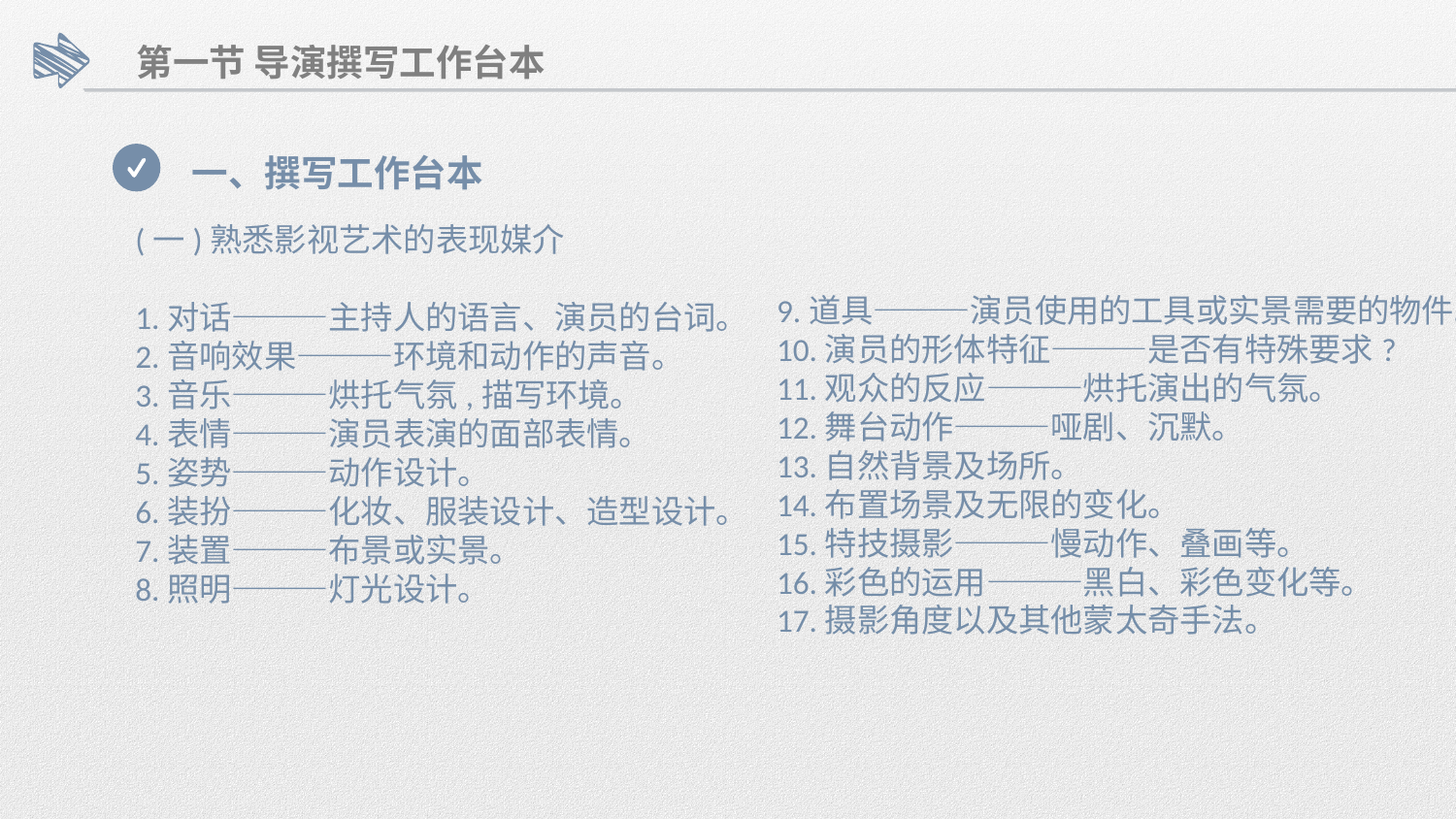

第一节 导演撰写工作台本
一、撰写工作台本

(一)熟悉影视艺术的表现媒介

1.对话———主持人的语言、演员的台词。
2.音响效果———环境和动作的声音。
3.音乐———烘托气氛,描写环境。
4.表情———演员表演的面部表情。
5.姿势———动作设计。
6.装扮———化妆、服装设计、造型设计。
7.装置———布景或实景。
8.照明———灯光设计。

9.道具———演员使用的工具或实景需要的物件。
10.演员的形体特征———是否有特殊要求?
11.观众的反应———烘托演出的气氛。
12.舞台动作———哑剧、沉默。
13.自然背景及场所。
14.布置场景及无限的变化。
15.特技摄影———慢动作、叠画等。
16.彩色的运用———黑白、彩色变化等。
17.摄影角度以及其他蒙太奇手法。